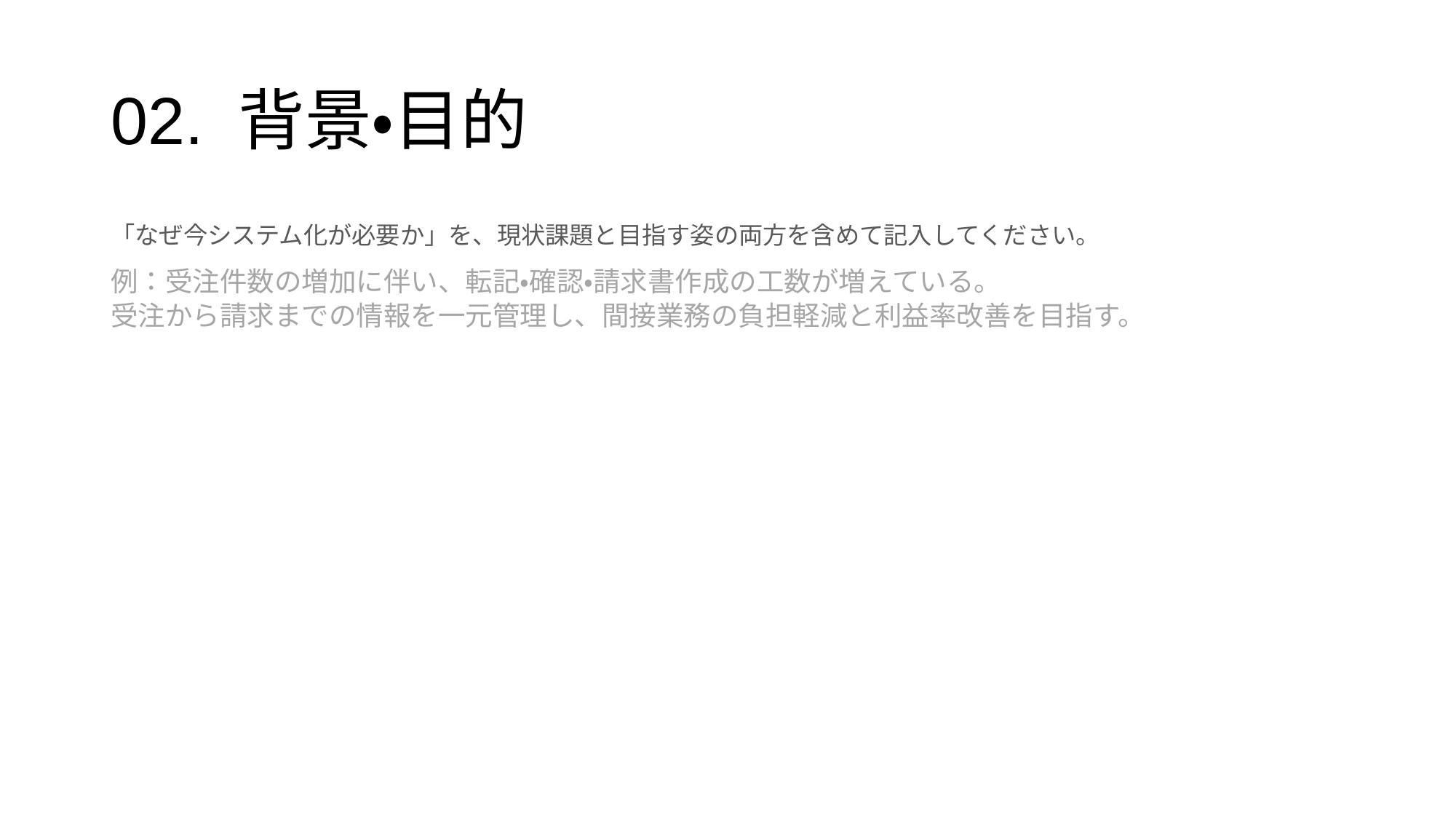

# 02. 背景・目的
「なぜ今システム化が必要か」を、現状課題と目指す姿の両方を含めて記入してください。
例：受注件数の増加に伴い、転記・確認・請求書作成の工数が増えている。
受注から請求までの情報を一元管理し、間接業務の負担軽減と利益率改善を目指す。